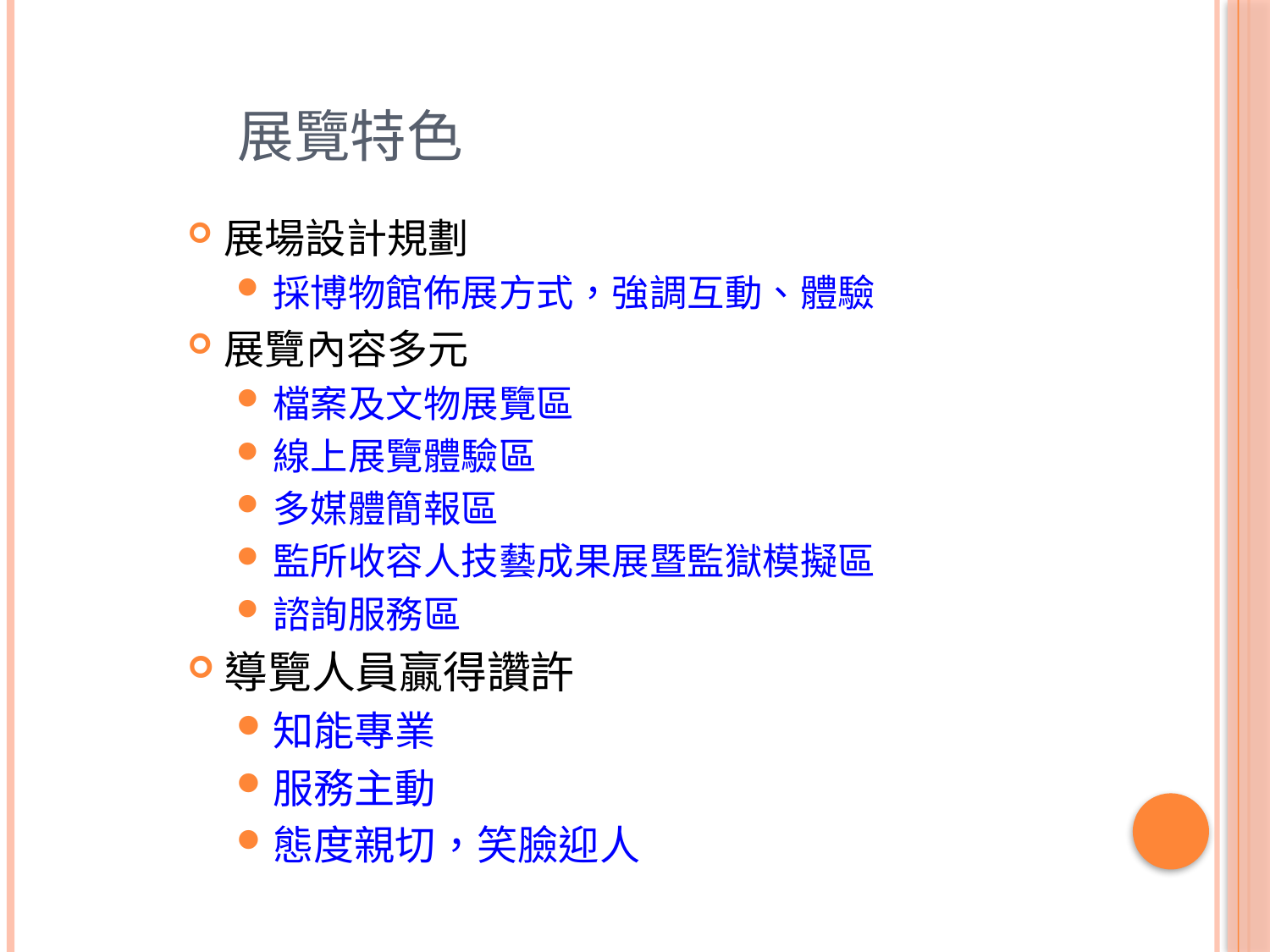

# 展覽特色
展場設計規劃
採博物館佈展方式，強調互動、體驗
展覽內容多元
檔案及文物展覽區
線上展覽體驗區
多媒體簡報區
監所收容人技藝成果展暨監獄模擬區
諮詢服務區
導覽人員贏得讚許
知能專業
服務主動
態度親切，笑臉迎人